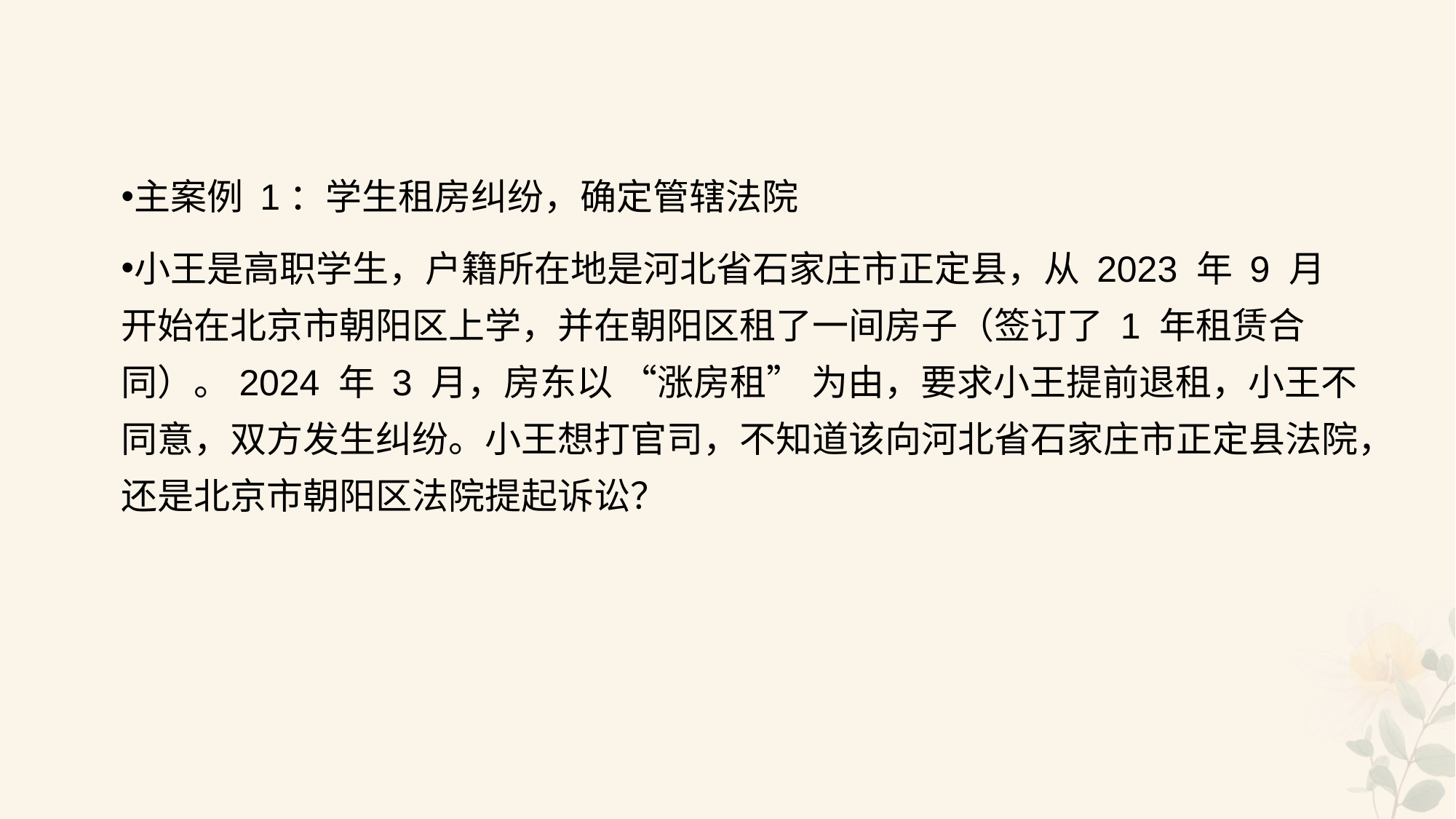

#
主案例 1：学生租房纠纷，确定管辖法院
小王是高职学生，户籍所在地是河北省石家庄市正定县，从 2023 年 9 月开始在北京市朝阳区上学，并在朝阳区租了一间房子（签订了 1 年租赁合同）。2024 年 3 月，房东以 “涨房租” 为由，要求小王提前退租，小王不同意，双方发生纠纷。小王想打官司，不知道该向河北省石家庄市正定县法院，还是北京市朝阳区法院提起诉讼？